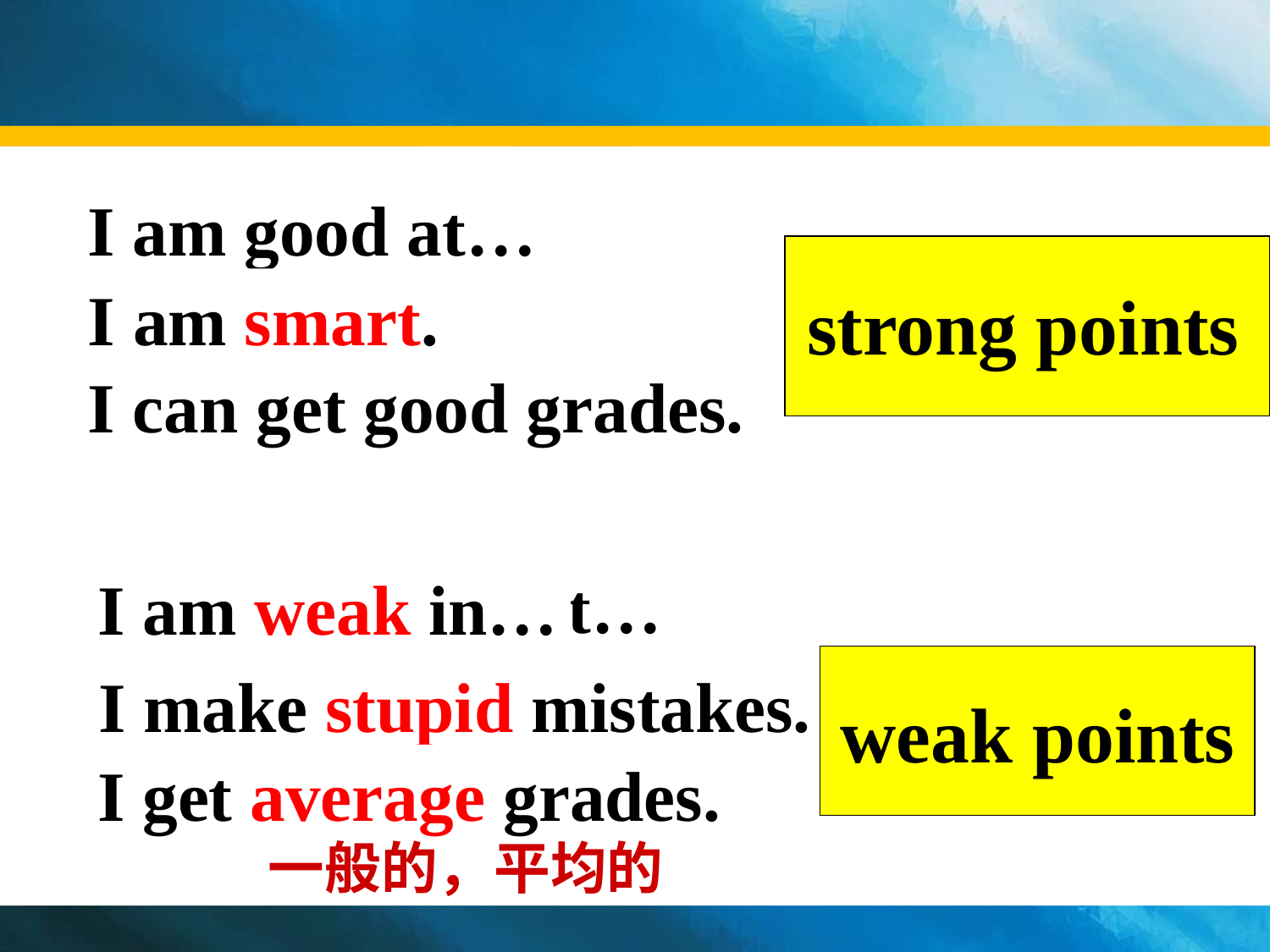

I am good at…

strong points
I am smart.
I can get good grades.
I am not good at…
I am weak in…

weak points
I make stupid mistakes.
I get average grades.
一般的，平均的